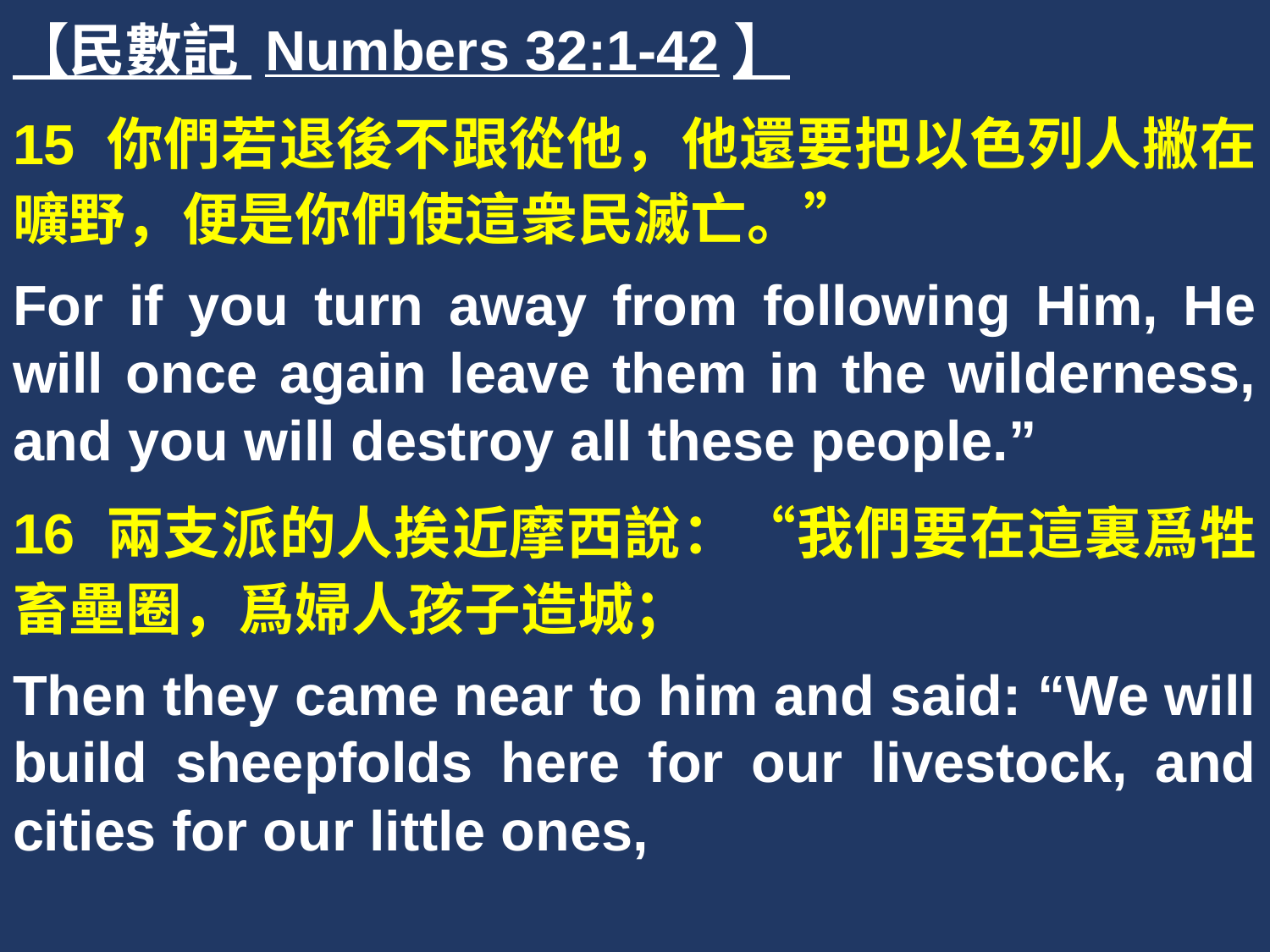

【民數記 Numbers 32:1-42】
15 你們若退後不跟從他，他還要把以色列人撇在曠野，便是你們使這衆民滅亡。”
For if you turn away from following Him, He will once again leave them in the wilderness, and you will destroy all these people.”
16 兩支派的人挨近摩西說：“我們要在這裏爲牲畜壘圈，爲婦人孩子造城；
Then they came near to him and said: “We will build sheepfolds here for our livestock, and cities for our little ones,